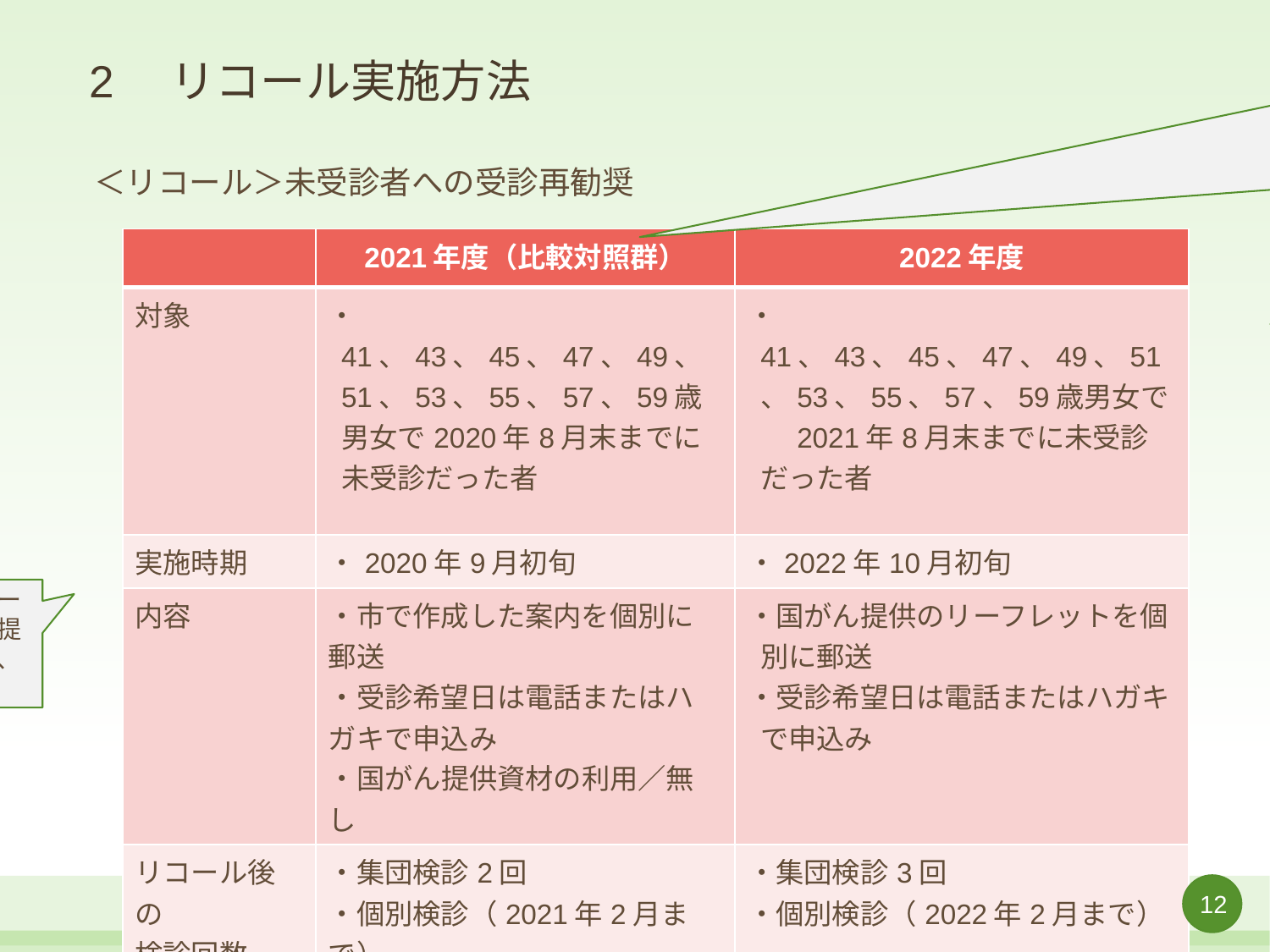

・比較対照群を前年度ではなく、同年度（2019年度）の他の年齢などにしている場合は、そちらをお書きください
・前年度も同じ資材（国立がん研究センターがん対策研究所提供の資材）を使用されている場合は、他の年齢などを比較対照群としてください。
# 2　リコール実施方法
＜リコール＞未受診者への受診再勧奨
|  | 2021年度（比較対照群） | 2022年度 |
| --- | --- | --- |
| 対象 | ・41、43、45、47、49、51、53、55、57、59歳男女で2020年8月末までに未受診だった者 | ・41、43、45、47、49、51、53、55、57、59歳男女で　2021年8月末までに未受診だった者 |
| 実施時期 | ・2020年9月初旬 | ・2022年10月初旬 |
| 内容 | ・市で作成した案内を個別に郵送 ・受診希望日は電話またはハガキで申込み ・国がん提供資材の利用／無し | ・国がん提供のリーフレットを個別に郵送 ・受診希望日は電話またはハガキで申込み |
| リコール後の 検診回数 | ・集団検診2回 ・個別検診（2021年2月まで） | ・集団検診3回 ・個別検診（2022年2月まで） |
| その他 |  |  |
・リコールを行っていない場合は「なし」と記載
・未受診者が対象でない場合は具体的にお書きください
・国立がん研究センター希望の虹プロジェクト提供資材の利用の有無と、資材の種類を記載
・リコール後の検診の種類と回数
・その他　特記事項などあれば記載

12